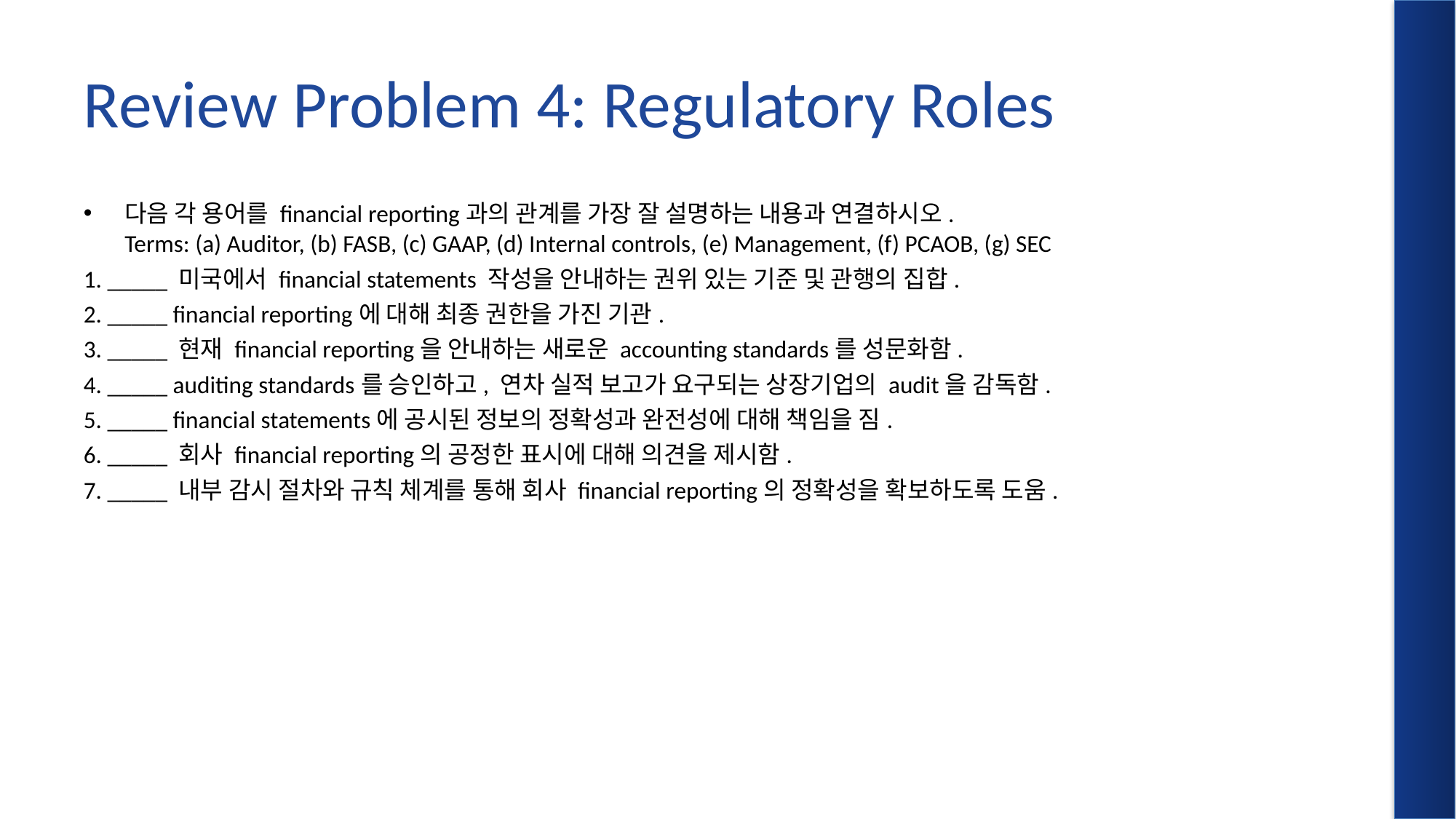

# Review Problem 4: Regulatory Roles
다음 각 용어를 financial reporting과의 관계를 가장 잘 설명하는 내용과 연결하시오.
Terms: (a) Auditor, (b) FASB, (c) GAAP, (d) Internal controls, (e) Management, (f) PCAOB, (g) SEC
1. _____ 미국에서 financial statements 작성을 안내하는 권위 있는 기준 및 관행의 집합.
2. _____ financial reporting에 대해 최종 권한을 가진 기관.
3. _____ 현재 financial reporting을 안내하는 새로운 accounting standards를 성문화함.
4. _____ auditing standards를 승인하고, 연차 실적 보고가 요구되는 상장기업의 audit을 감독함.
5. _____ financial statements에 공시된 정보의 정확성과 완전성에 대해 책임을 짐.
6. _____ 회사 financial reporting의 공정한 표시에 대해 의견을 제시함.
7. _____ 내부 감시 절차와 규칙 체계를 통해 회사 financial reporting의 정확성을 확보하도록 도움.